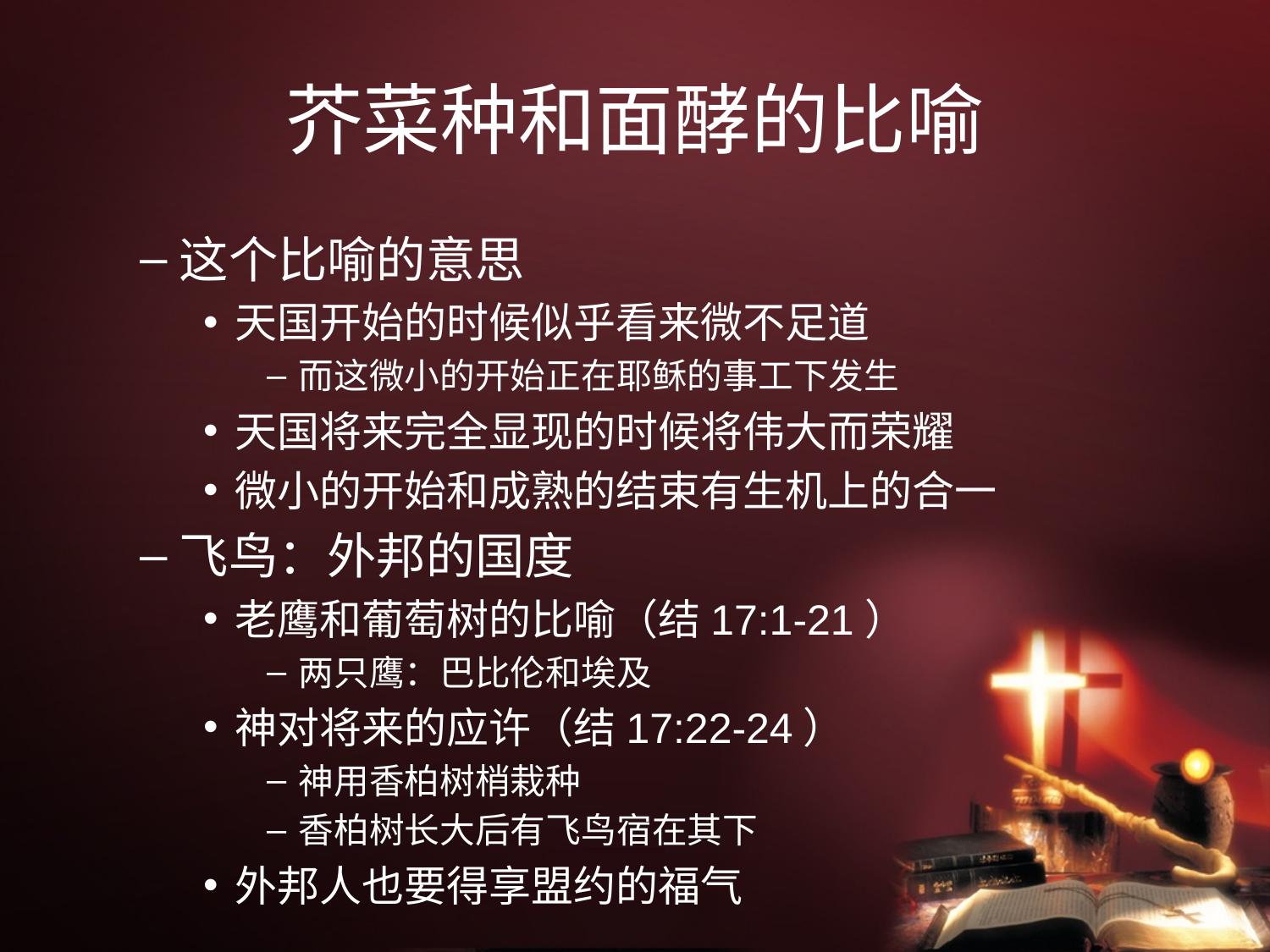

# 芥菜种和面酵的比喻
这个比喻的意思
天国开始的时候似乎看来微不足道
而这微小的开始正在耶稣的事工下发生
天国将来完全显现的时候将伟大而荣耀
微小的开始和成熟的结束有生机上的合一
飞鸟：外邦的国度
老鹰和葡萄树的比喻（结17:1-21）
两只鹰：巴比伦和埃及
神对将来的应许（结17:22-24）
神用香柏树梢栽种
香柏树长大后有飞鸟宿在其下
外邦人也要得享盟约的福气